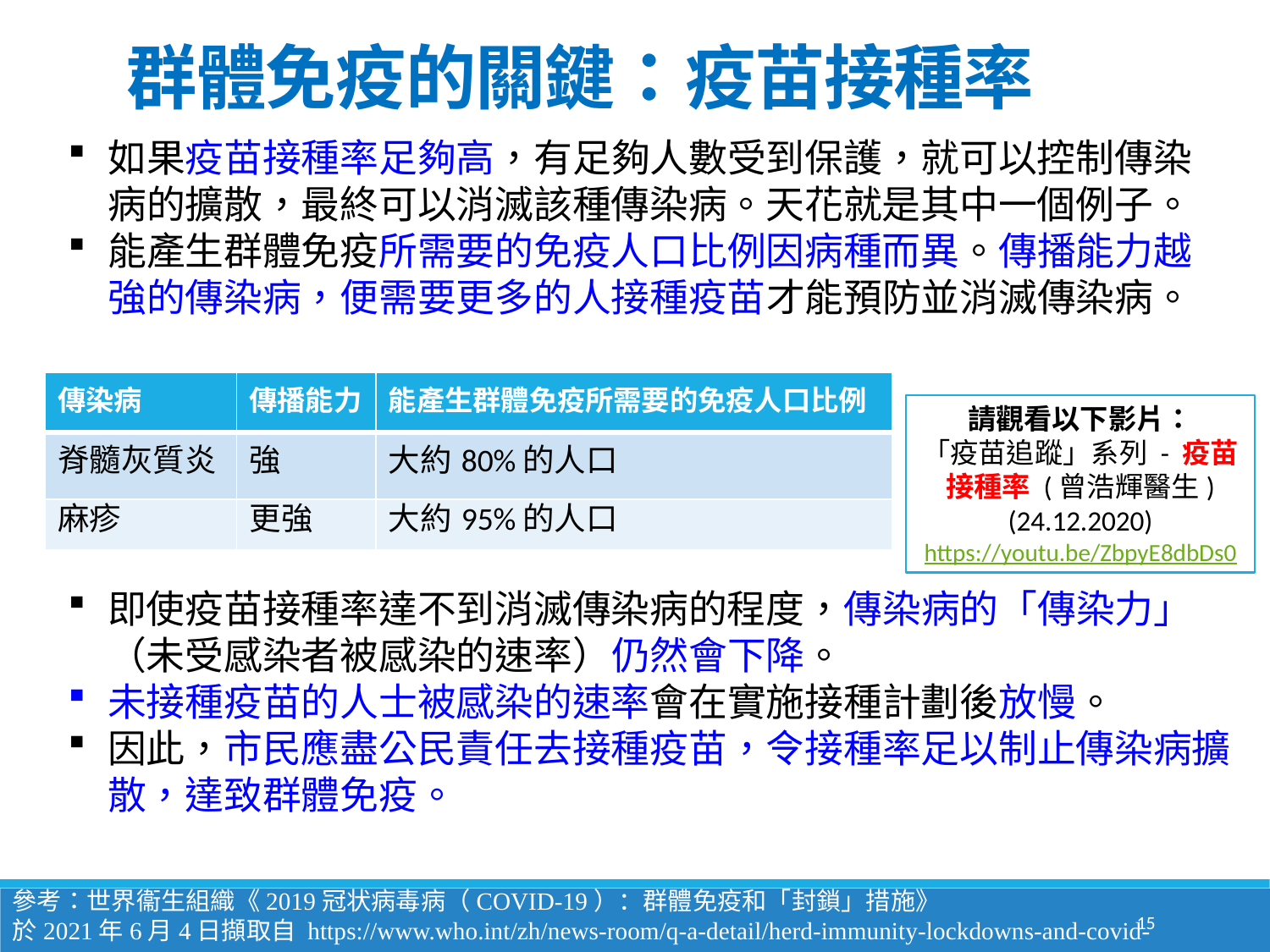

群體免疫的關鍵：疫苗接種率
如果疫苗接種率足夠高，有足夠人數受到保護，就可以控制傳染病的擴散，最終可以消滅該種傳染病。天花就是其中一個例子。
能產生群體免疫所需要的免疫人口比例因病種而異。傳播能力越強的傳染病，便需要更多的人接種疫苗才能預防並消滅傳染病。
| 傳染病 | 傳播能力 | 能產生群體免疫所需要的免疫人口比例 |
| --- | --- | --- |
| 脊髓灰質炎 | 強 | 大約80%的人口 |
| 麻疹 | 更強 | 大約95%的人口 |
請觀看以下影片：
「疫苗追蹤」系列 - 疫苗接種率 (曾浩輝醫生) (24.12.2020)
https://youtu.be/ZbpyE8dbDs0
即使疫苗接種率達不到消滅傳染病的程度，傳染病的「傳染力」  （未受感染者被感染的速率）仍然會下降。
未接種疫苗的人士被感染的速率會在實施接種計劃後放慢。
因此，市民應盡公民責任去接種疫苗，令接種率足以制止傳染病擴散，達致群體免疫。
參考：世界衞生組織《2019冠状病毒病（COVID-19）：群體免疫和「封鎖」措施》
於2021年6月4日擷取自 https://www.who.int/zh/news-room/q-a-detail/herd-immunity-lockdowns-and-covid-19
15